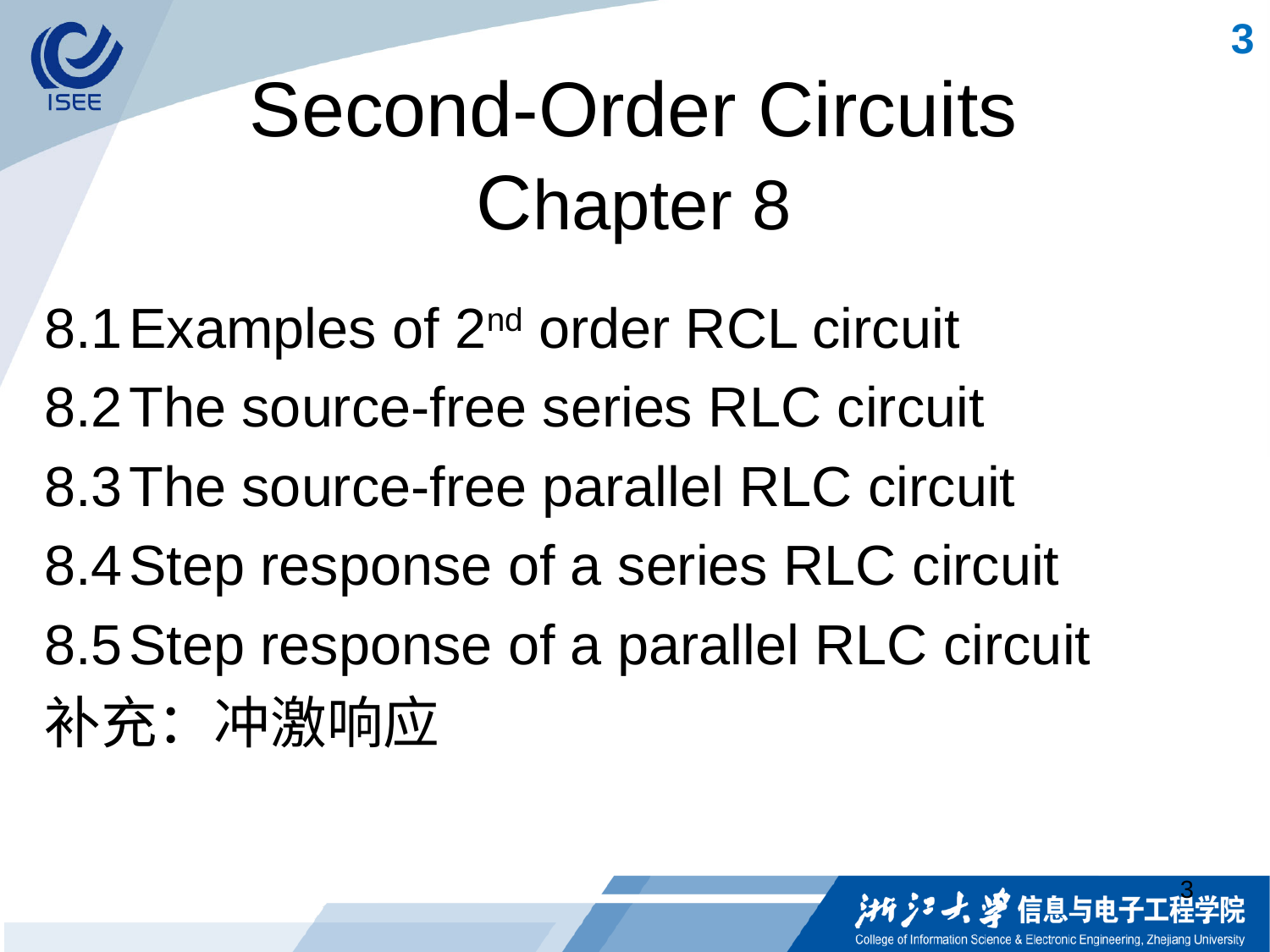

3
# Second-Order Circuits Chapter 8
8.1	Examples of 2nd order RCL circuit
8.2	The source-free series RLC circuit
8.3	The source-free parallel RLC circuit
8.4	Step response of a series RLC circuit
8.5	Step response of a parallel RLC circuit
补充：冲激响应
3